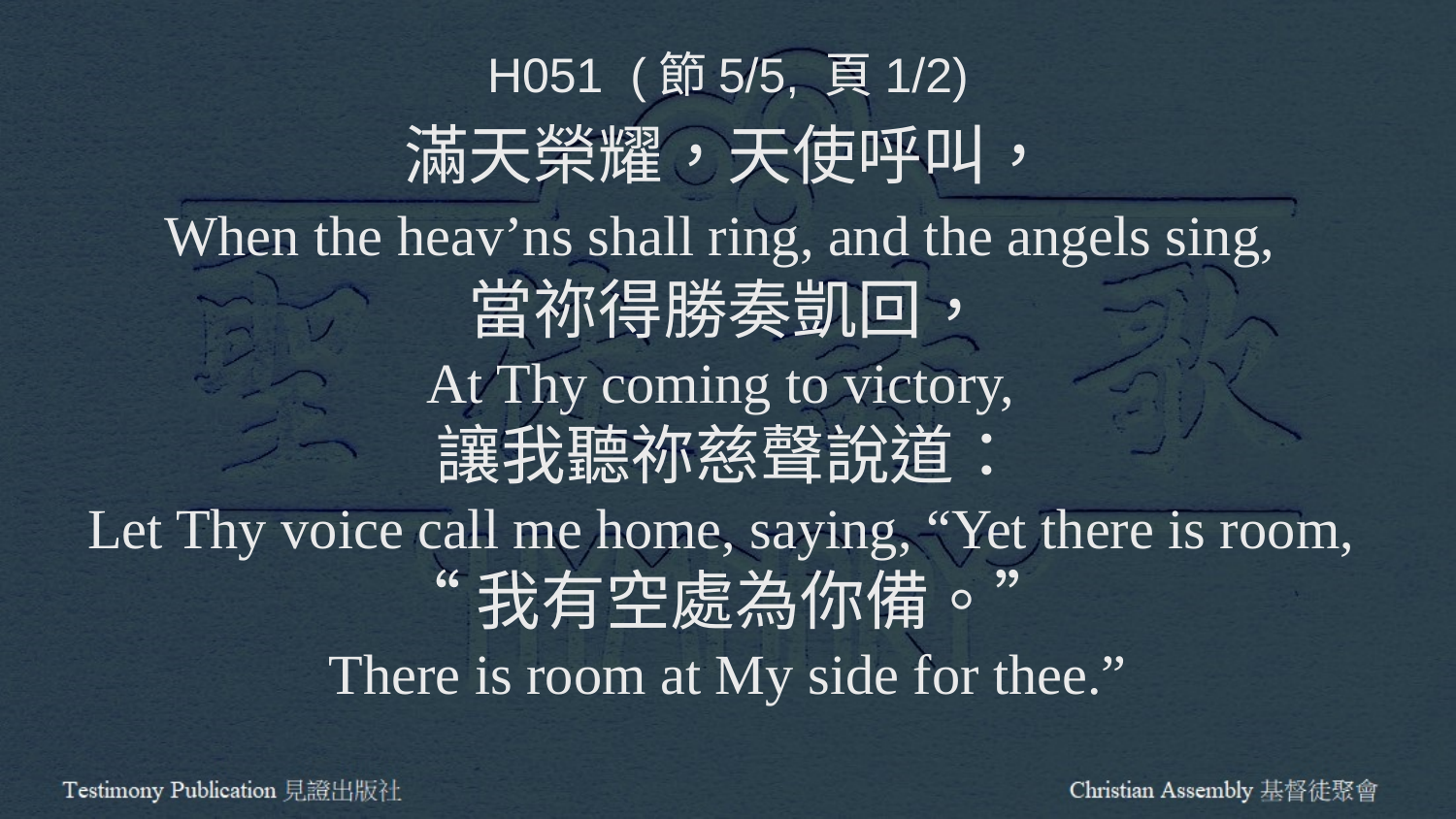

H051  (節5/5, 頁1/2)
滿天榮耀，天使呼叫，
When the heav’ns shall ring, and the angels sing,
當祢得勝奏凱回，
At Thy coming to victory,
讓我聽祢慈聲說道：
Let Thy voice call me home, saying, “Yet there is room,
“我有空處為你備。”
There is room at My side for thee.”